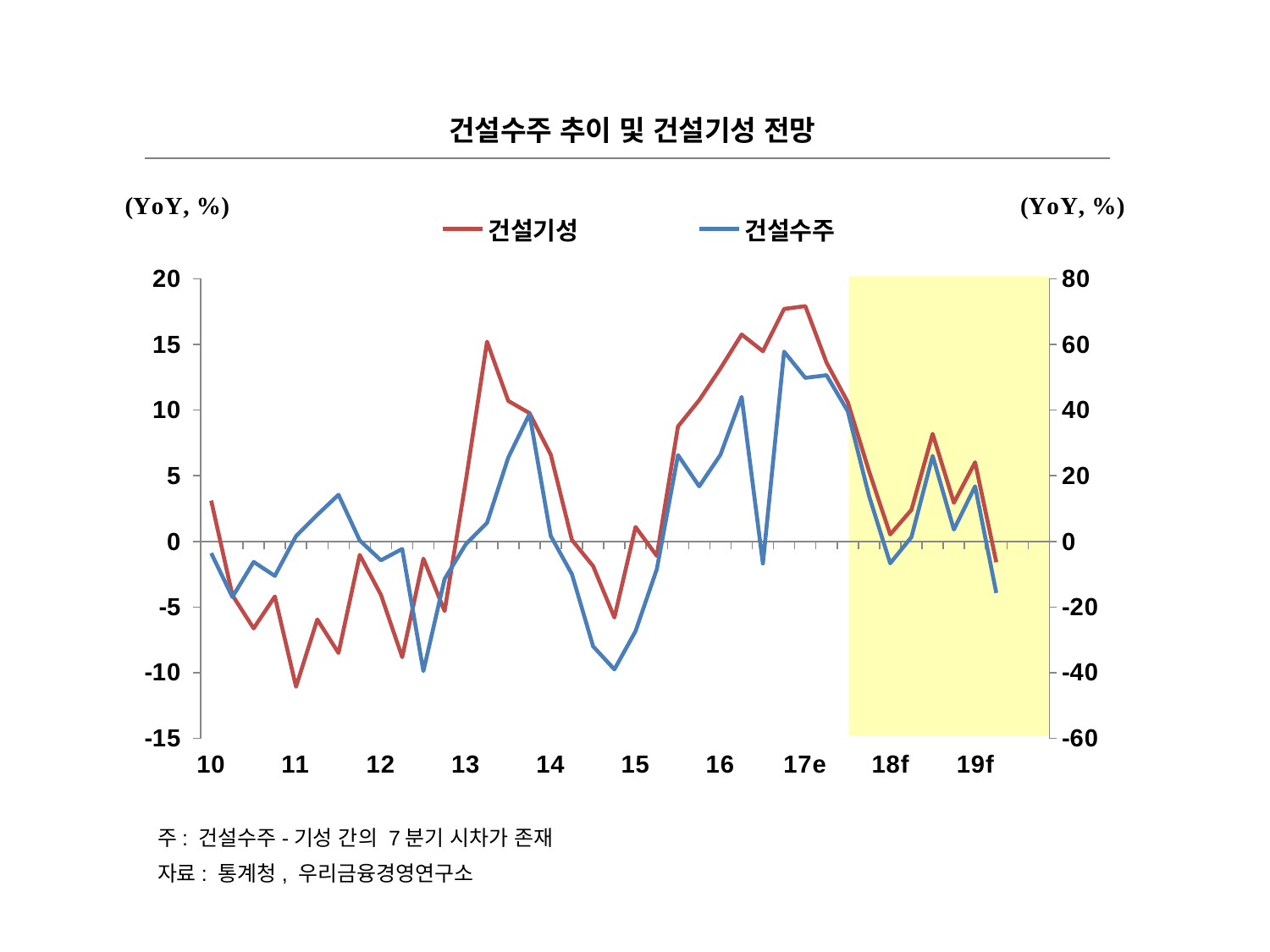

건설수주 추이 및 건설기성 전망

### Chart

| Category | 건설기성 | 건설수주 |
|---|---|---|
| 10 | 3.1016081107223092 | -3.5912999165168658 |
|  | -4.098937350272069 | -16.965170633528626 |
|  | -6.623697203583612 | -6.252989964430378 |
|  | -4.192263407231622 | -10.520147733576923 |
| 11 | -11.067900947016485 | 1.5958861189123486 |
|  | -5.947283250196744 | 8.07277069050687 |
|  | -8.501438736714883 | 14.18919816036135 |
|  | -1.0315503438954376 | 0.2731003962838763 |
| 12 | -4.076776280165506 | -5.772995811413628 |
|  | -8.82146529021951 | -2.3044165682977846 |
|  | -1.3147209269941396 | -39.52707741455572 |
|  | -5.30708442282749 | -11.46471597106281 |
| 13 | 4.613377460737911 | -0.8633484393925084 |
|  | 15.204844475177826 | 5.64693945983783 |
|  | 10.689717717301427 | 25.53819128863859 |
|  | 9.760242796704311 | 38.789223461818814 |
| 14 | 6.601070642183293 | 1.6304595960625168 |
|  | 0.10225855094865288 | -10.022290691909497 |
|  | -1.8869409611046772 | -32.00725232319972 |
|  | -5.799564442957717 | -39.01490651318365 |
| 15 | 1.088654048256954 | -27.353579676441008 |
|  | -1.1037299355541763 | -8.495559490111937 |
|  | 8.749596904299551 | 26.27177117777595 |
|  | 10.748103639645956 | 16.76364442738183 |
| 16 | 13.164201357727423 | 26.36123164015407 |
|  | 15.751914580615022 | 43.98420637741594 |
|  | 14.472285293068587 | -6.758913293971935 |
|  | 17.69499134442658 | 57.76797253314674 |
| 17e | 17.910105909191863 | 49.7865871521664 |
|  | 13.603153683418 | 50.57550427437181 |
|  | 10.606790891113205 | 39.63337146812742 |
|  | 5.34673796836994 | 13.890853835909223 |
| 18f | 0.5256940045871852 | -6.694303994076922 |
|  | 2.399053992982834 | 1.3046711912162001 |
|  | 8.18536420633485 | 26.011375774273482 |
|  | 2.934461540523301 | 3.590783691388988 |
| 19f | 6.0174934227250185 | 16.754882249039362 |
주: 건설수주-기성 간의 7분기 시차가 존재
자료: 통계청, 우리금융경영연구소